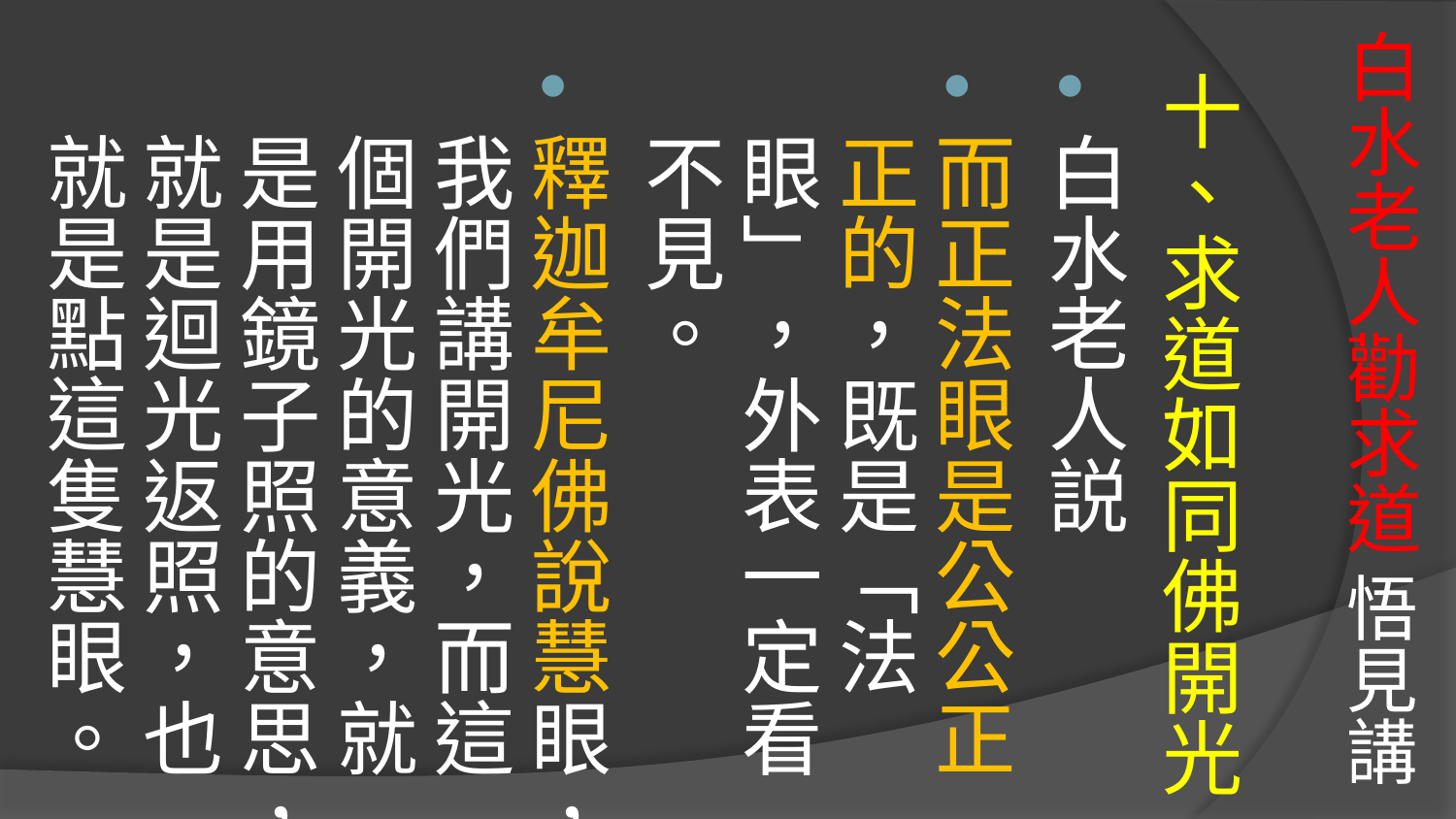

# 白水老人勸求道 悟見講
十、求道如同佛開光
白水老人説
而正法眼是公公正正的，既是「法眼」，外表一定看不見。
釋迦牟尼佛說慧眼，我們講開光，而這個開光的意義，就是用鏡子照的意思，就是迴光返照，也就是點這隻慧眼。